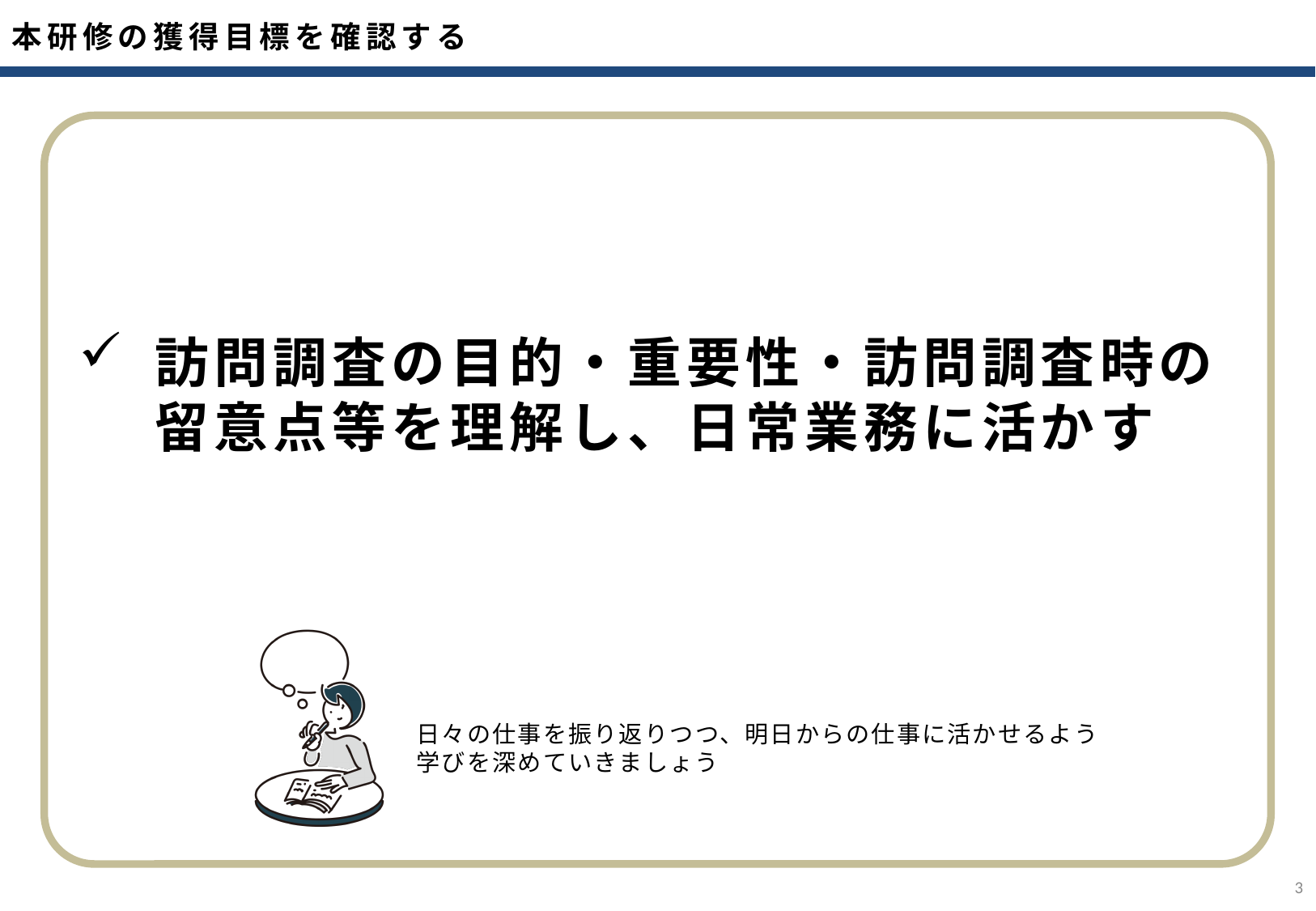

訪問調査の目的・重要性・訪問調査時の留意点等を理解し、日常業務に活かす
3